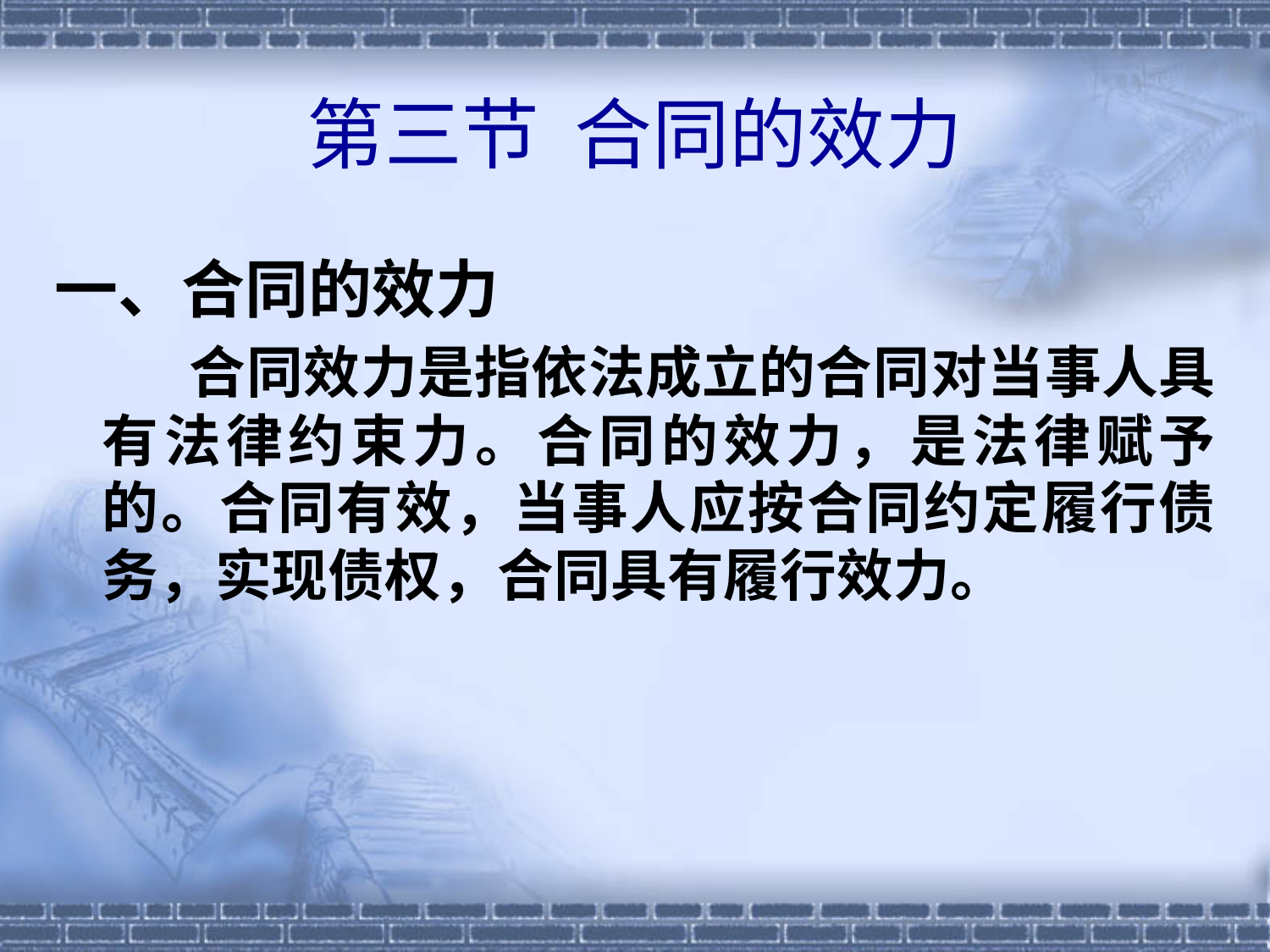

# 第三节  合同的效力
一、合同的效力
         合同效力是指依法成立的合同对当事人具有法律约束力。合同的效力，是法律赋予的。合同有效，当事人应按合同约定履行债务，实现债权，合同具有履行效力。